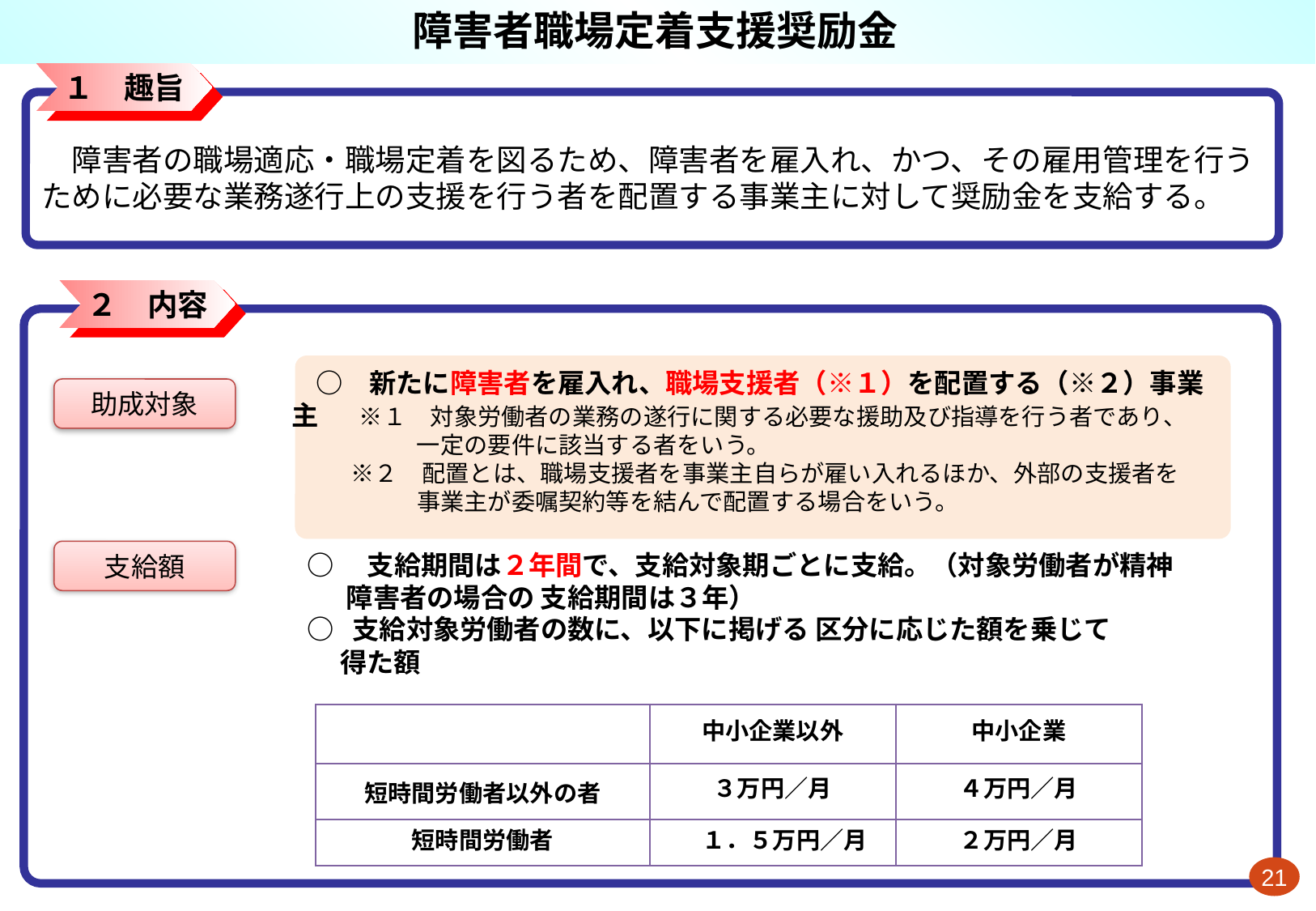

# 障害者職場定着支援奨励金
１　趣旨

　障害者の職場適応・職場定着を図るため、障害者を雇入れ、かつ、その雇用管理を行うために必要な業務遂行上の支援を行う者を配置する事業主に対して奨励金を支給する。
２　内容

　　　※１　対象労働者の業務の遂行に関する必要な援助及び指導を行う者であり、
　　　　　一定の要件に該当する者をいう。
　　 ※２　配置とは、職場支援者を事業主自らが雇い入れるほか、外部の支援者を
　　　　　事業主が委嘱契約等を結んで配置する場合をいう。
　○　新たに障害者を雇入れ、職場支援者（※１）を配置する（※２）事業主

助成対象
○　支給期間は２年間で、支給対象期ごとに支給。（対象労働者が精神
 　障害者の場合の 支給期間は３年）
○  支給対象労働者の数に、以下に掲げる 区分に応じた額を乗じて
　 得た額
支給額
|  | 中小企業以外 | 中小企業 |
| --- | --- | --- |
| 短時間労働者以外の者 | ３万円／月 | ４万円／月 |
| 短時間労働者 | １．５万円／月 | ２万円／月 |
21